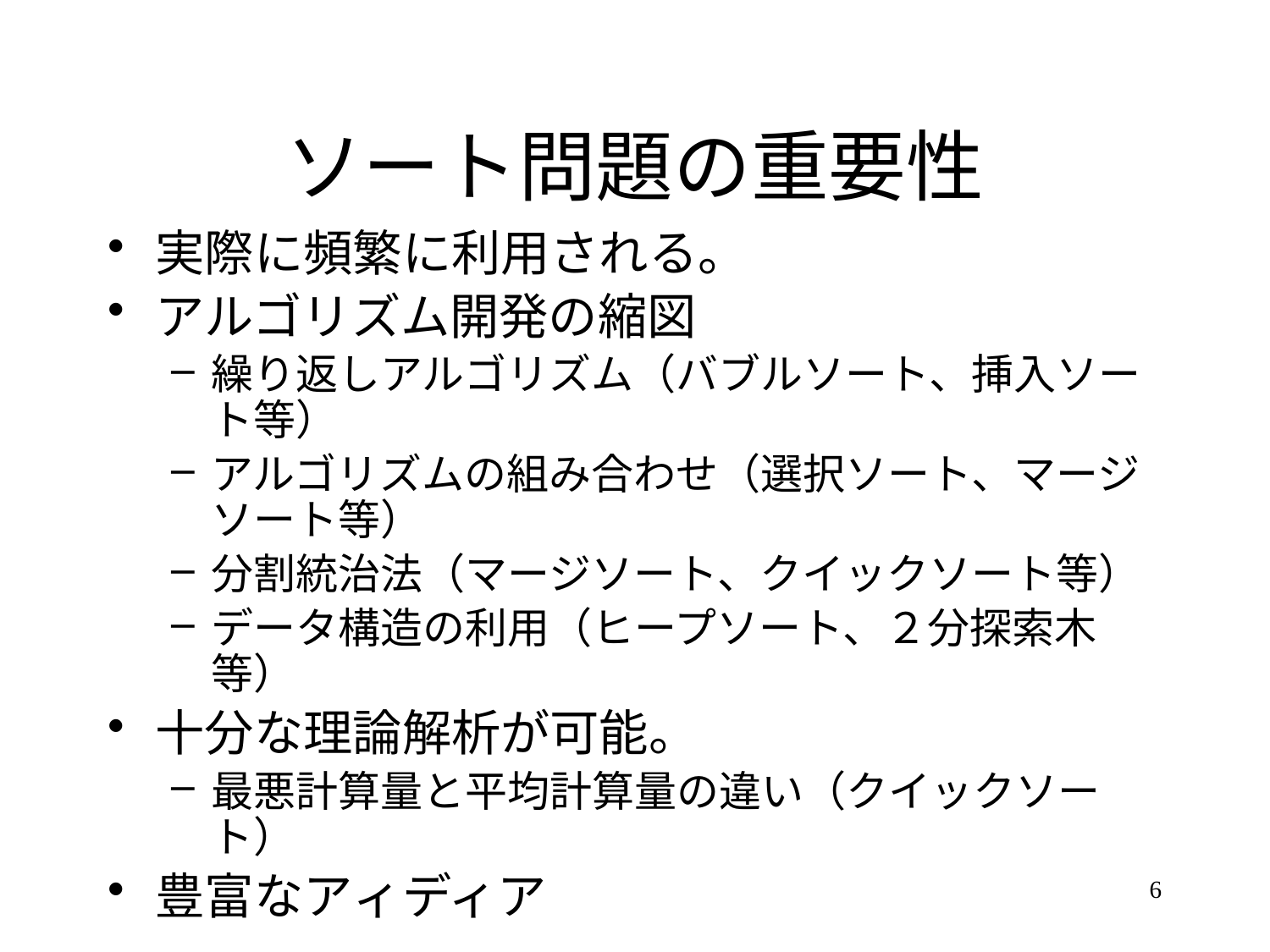

# ソート問題の重要性
実際に頻繁に利用される。
アルゴリズム開発の縮図
繰り返しアルゴリズム（バブルソート、挿入ソート等）
アルゴリズムの組み合わせ（選択ソート、マージソート等）
分割統治法（マージソート、クイックソート等）
データ構造の利用（ヒープソート、２分探索木等）
十分な理論解析が可能。
最悪計算量と平均計算量の違い（クイックソート）
豊富なアィディア

6